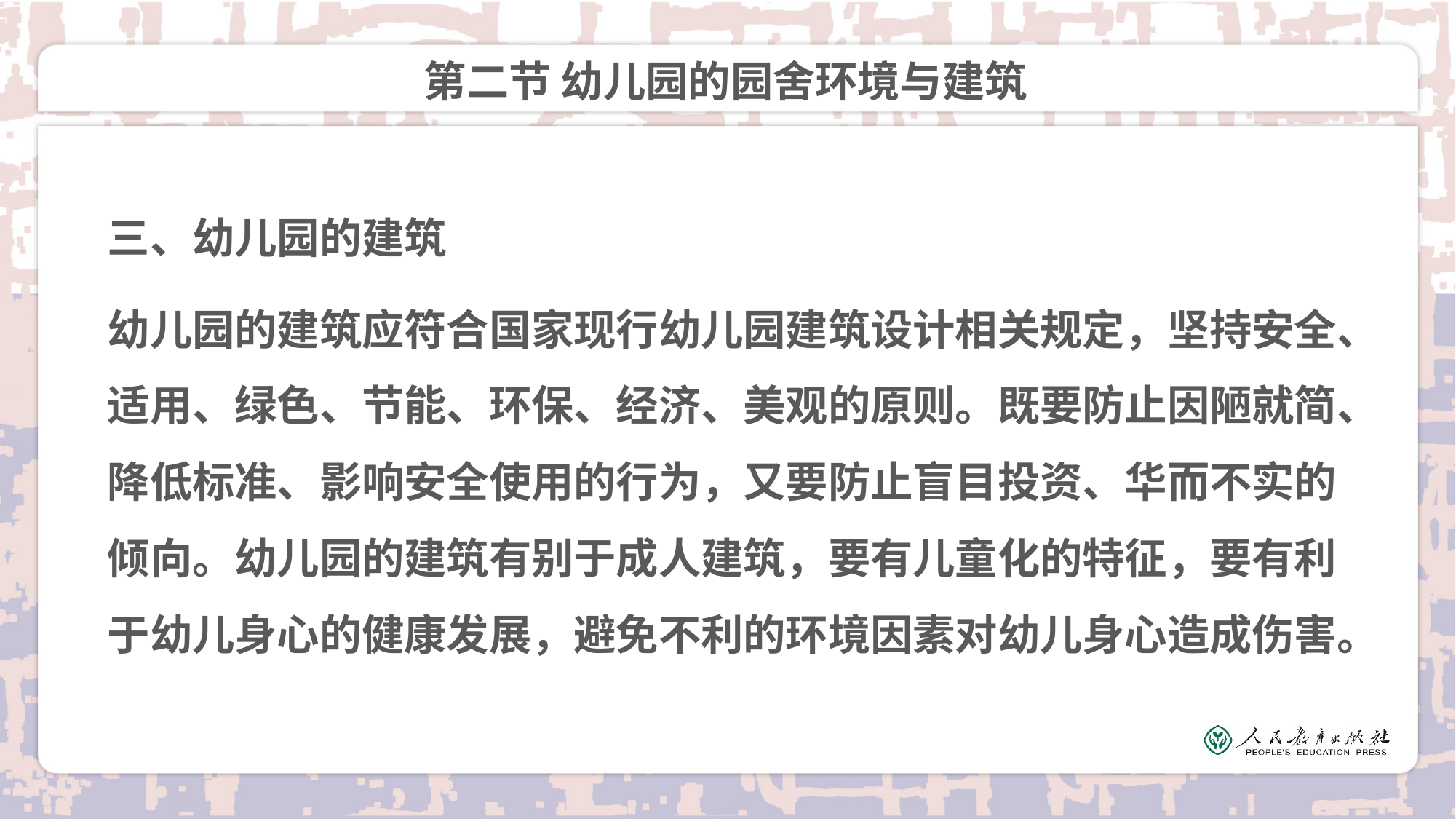

# 第二节 幼儿园的园舍环境与建筑
三、幼儿园的建筑
幼儿园的建筑应符合国家现行幼儿园建筑设计相关规定，坚持安全、适用、绿色、节能、环保、经济、美观的原则。既要防止因陋就简、降低标准、影响安全使用的行为，又要防止盲目投资、华而不实的倾向。幼儿园的建筑有别于成人建筑，要有儿童化的特征，要有利于幼儿身心的健康发展，避免不利的环境因素对幼儿身心造成伤害。